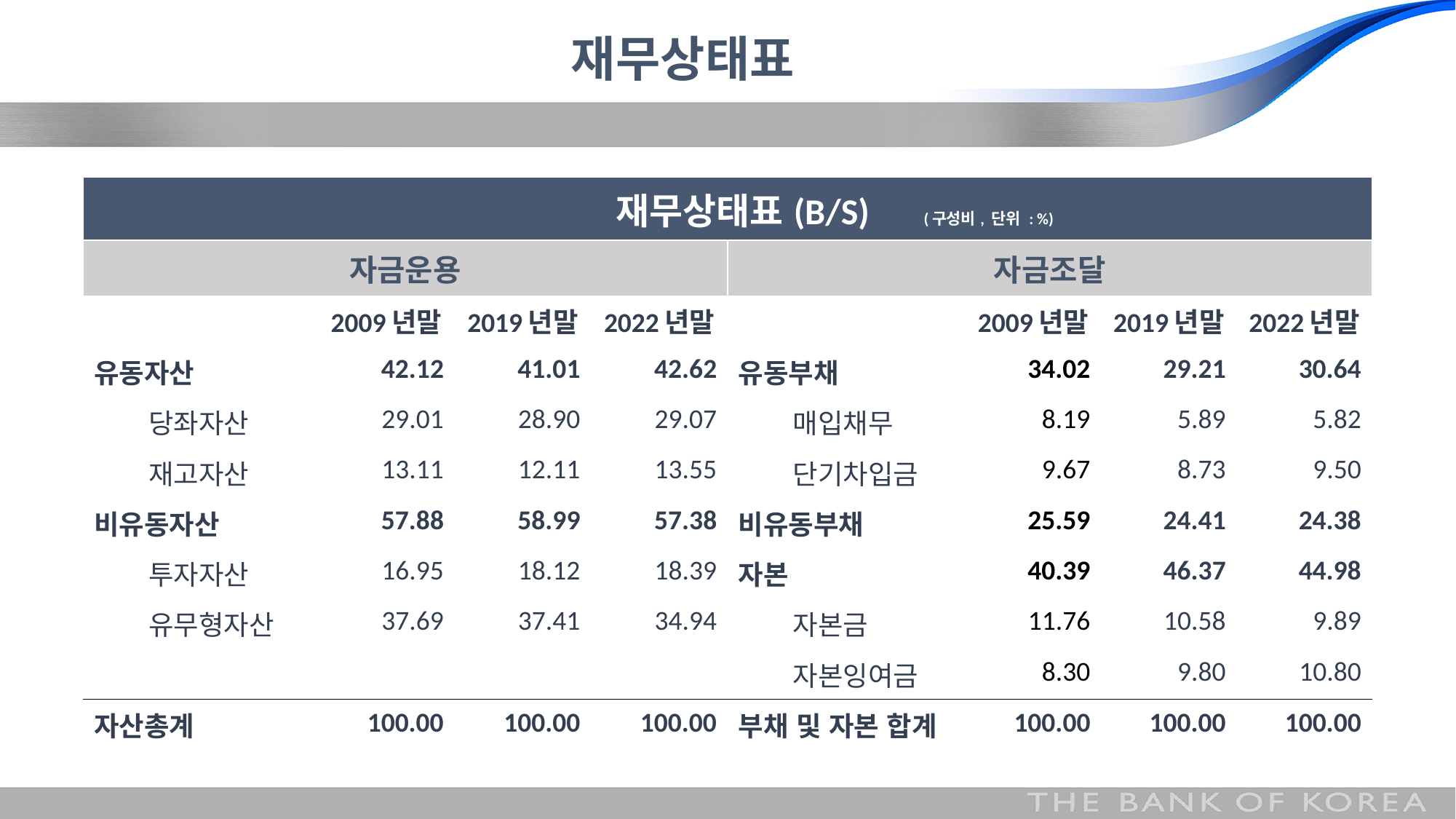

# 재무상태표
| 재무상태표(B/S) (구성비, 단위 : %) |  |  |  |  |  |  |  |
| --- | --- | --- | --- | --- | --- | --- | --- |
| 자금운용 |  |  |  | 자금조달 |  |  |  |
|  | 2009년말 | 2019년말 | 2022년말 |  | 2009년말 | 2019년말 | 2022년말 |
| 유동자산 | 42.12 | 41.01 | 42.62 | 유동부채 | 34.02 | 29.21 | 30.64 |
| 당좌자산 | 29.01 | 28.90 | 29.07 | 매입채무 | 8.19 | 5.89 | 5.82 |
| 재고자산 | 13.11 | 12.11 | 13.55 | 단기차입금 | 9.67 | 8.73 | 9.50 |
| 비유동자산 | 57.88 | 58.99 | 57.38 | 비유동부채 | 25.59 | 24.41 | 24.38 |
| 투자자산 | 16.95 | 18.12 | 18.39 | 자본 | 40.39 | 46.37 | 44.98 |
| 유무형자산 | 37.69 | 37.41 | 34.94 | 자본금 | 11.76 | 10.58 | 9.89 |
|  |  |  |  | 자본잉여금 | 8.30 | 9.80 | 10.80 |
| 자산총계 | 100.00 | 100.00 | 100.00 | 부채 및 자본 합계 | 100.00 | 100.00 | 100.00 |